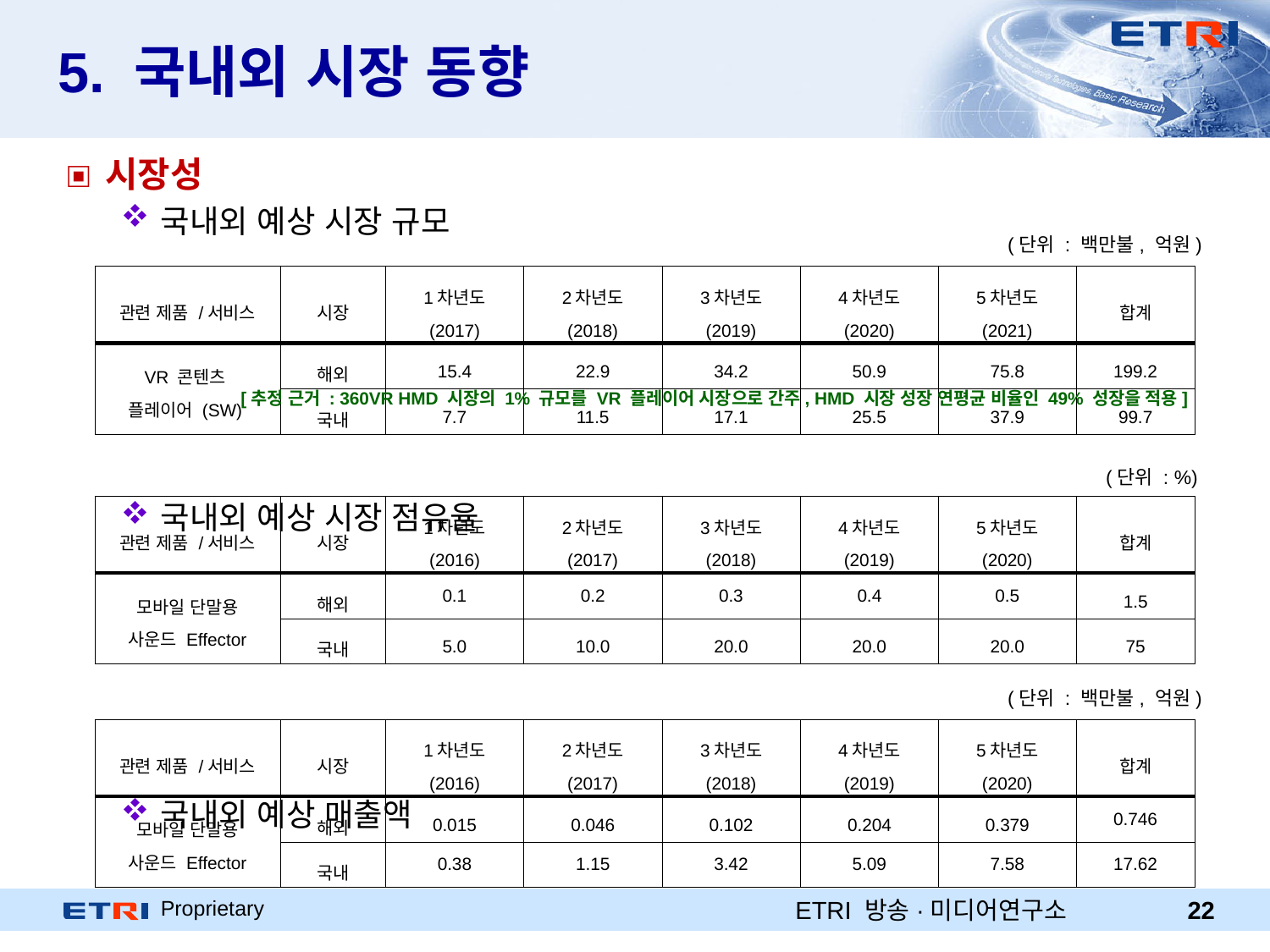

# 5. 국내외 시장 동향
시장성
국내외 예상 시장 규모

국내외 예상 시장 점유율

국내외 예상 매출액

(단위 : 백만불, 억원)
| 관련 제품 /서비스 | 시장 | 1차년도 (2017) | 2차년도 (2018) | 3차년도 (2019) | 4차년도 (2020) | 5차년도 (2021) | 합계 |
| --- | --- | --- | --- | --- | --- | --- | --- |
| VR 콘텐츠 플레이어 (SW) | 해외 | 15.4 | 22.9 | 34.2 | 50.9 | 75.8 | 199.2 |
|  | 국내 | 7.7 | 11.5 | 17.1 | 25.5 | 37.9 | 99.7 |
[추정 근거 : 360VR HMD 시장의 1% 규모를 VR 플레이어 시장으로 간주, HMD 시장 성장 연평균 비율인 49% 성장을 적용]
(단위 : %)
| 관련 제품 /서비스 | 시장 | 1차년도 (2016) | 2차년도 (2017) | 3차년도 (2018) | 4차년도 (2019) | 5차년도 (2020) | 합계 |
| --- | --- | --- | --- | --- | --- | --- | --- |
| 모바일 단말용 사운드 Effector | 해외 | 0.1 | 0.2 | 0.3 | 0.4 | 0.5 | 1.5 |
|  | 국내 | 5.0 | 10.0 | 20.0 | 20.0 | 20.0 | 75 |
(단위 : 백만불, 억원)
| 관련 제품 /서비스 | 시장 | 1차년도 (2016) | 2차년도 (2017) | 3차년도 (2018) | 4차년도 (2019) | 5차년도 (2020) | 합계 |
| --- | --- | --- | --- | --- | --- | --- | --- |
| 모바일 단말용 사운드 Effector | 해외 | 0.015 | 0.046 | 0.102 | 0.204 | 0.379 | 0.746 |
|  | 국내 | 0.38 | 1.15 | 3.42 | 5.09 | 7.58 | 17.62 |
ETRI 방송·미디어연구소
22